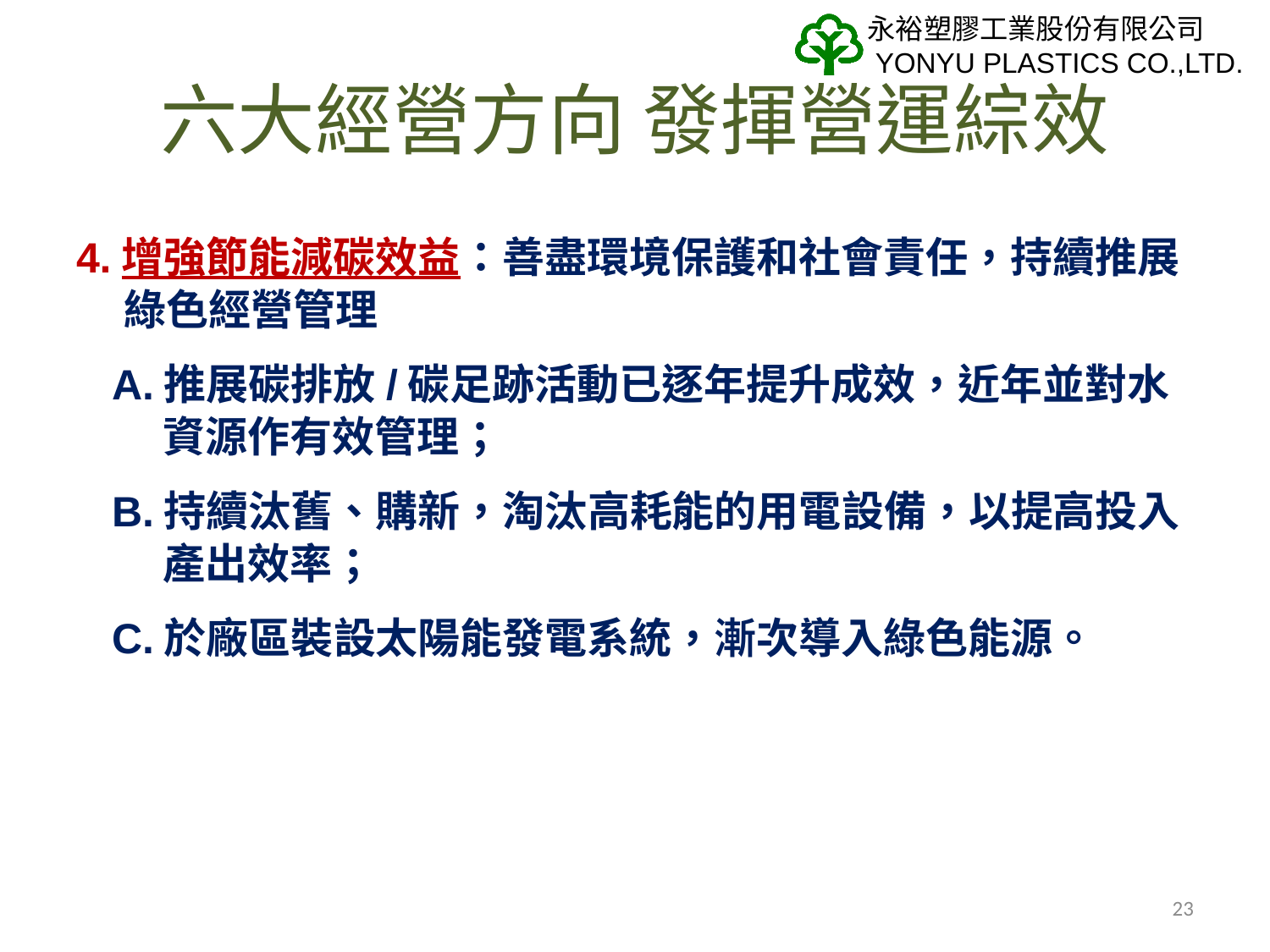

# 六大經營方向 發揮營運綜效
4.增強節能減碳效益：善盡環境保護和社會責任，持續推展綠色經營管理
   A.推展碳排放/碳足跡活動已逐年提升成效，近年並對水資源作有效管理；
   B.持續汰舊、購新，淘汰高耗能的用電設備，以提高投入產出效率；
   C.於廠區裝設太陽能發電系統，漸次導入綠色能源。
23